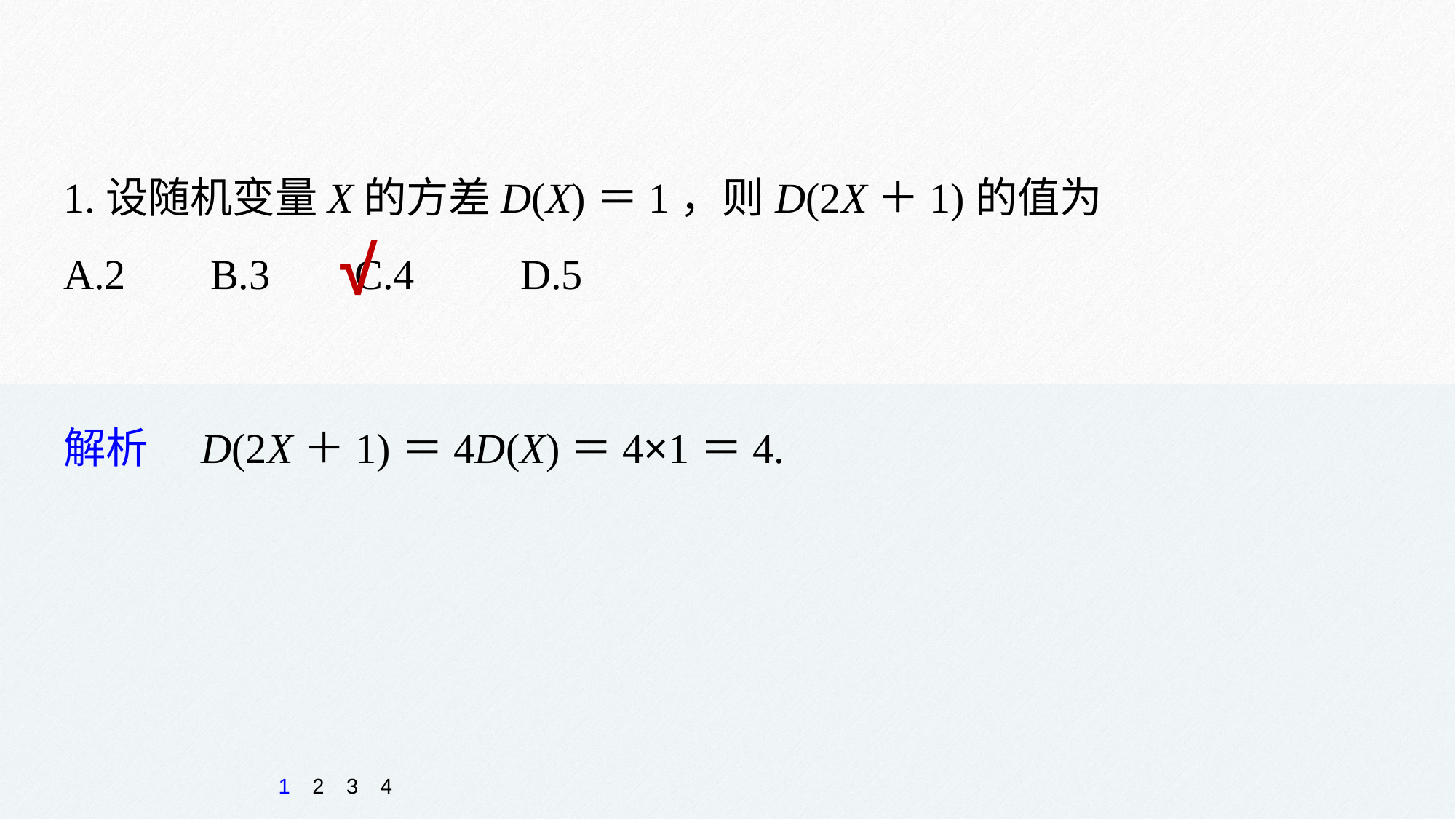

1.设随机变量X的方差D(X)＝1，则D(2X＋1)的值为
A.2        B.3        C.4          D.5
√
解析　D(2X＋1)＝4D(X)＝4×1＝4.
1
2
3
4